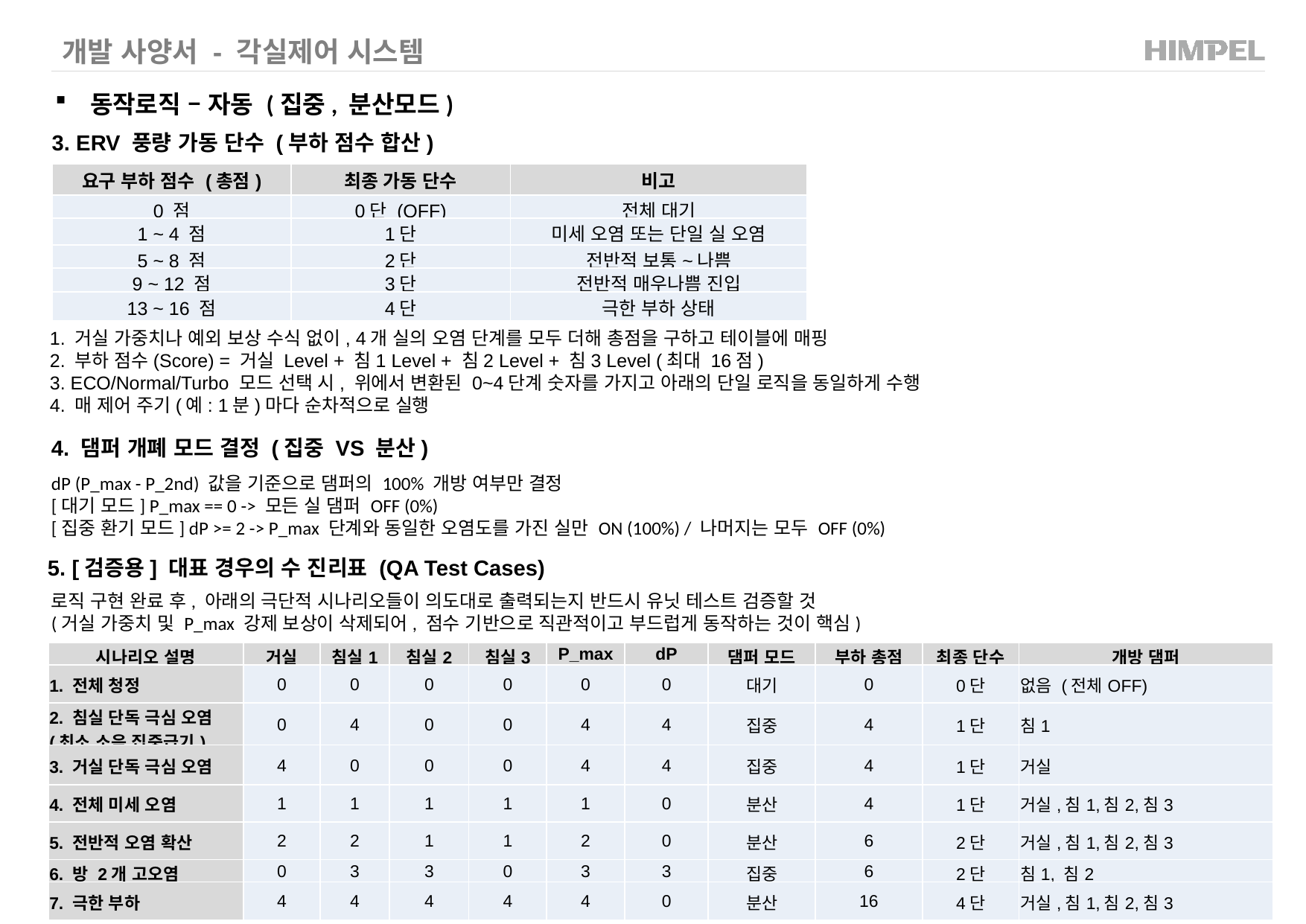

개발 사양서 - 각실제어 시스템
동작로직 – 자동 (집중, 분산모드)
3. ERV 풍량 가동 단수 (부하 점수 합산)
| 요구 부하 점수 (총점) | 최종 가동 단수 | 비고 |
| --- | --- | --- |
| 0 점 | 0단 (OFF) | 전체 대기 |
| 1 ~ 4 점 | 1단 | 미세 오염 또는 단일 실 오염 |
| 5 ~ 8 점 | 2단 | 전반적 보통~나쁨 |
| 9 ~ 12 점 | 3단 | 전반적 매우나쁨 진입 |
| 13 ~ 16 점 | 4단 | 극한 부하 상태 |
1. 거실 가중치나 예외 보상 수식 없이, 4개 실의 오염 단계를 모두 더해 총점을 구하고 테이블에 매핑
2. 부하 점수(Score) = 거실 Level + 침1 Level + 침2 Level + 침3 Level (최대 16점)
3. ECO/Normal/Turbo 모드 선택 시, 위에서 변환된 0~4단계 숫자를 가지고 아래의 단일 로직을 동일하게 수행
4. 매 제어 주기(예: 1분)마다 순차적으로 실행
4. 댐퍼 개폐 모드 결정 (집중 VS 분산)
dP (P_max - P_2nd) 값을 기준으로 댐퍼의 100% 개방 여부만 결정
[대기 모드] P_max == 0 -> 모든 실 댐퍼 OFF (0%)
[집중 환기 모드] dP >= 2 -> P_max 단계와 동일한 오염도를 가진 실만 ON (100%) / 나머지는 모두 OFF (0%)
5. [검증용] 대표 경우의 수 진리표 (QA Test Cases)
로직 구현 완료 후, 아래의 극단적 시나리오들이 의도대로 출력되는지 반드시 유닛 테스트 검증할 것
(거실 가중치 및 P_max 강제 보상이 삭제되어, 점수 기반으로 직관적이고 부드럽게 동작하는 것이 핵심)
| 시나리오 설명 | 거실 | 침실1 | 침실2 | 침실3 | P\_max | dP | 댐퍼 모드 | 부하 총점 | 최종 단수 | 개방 댐퍼 |
| --- | --- | --- | --- | --- | --- | --- | --- | --- | --- | --- |
| 1. 전체 청정 | 0 | 0 | 0 | 0 | 0 | 0 | 대기 | 0 | 0단 | 없음 (전체OFF) |
| 2. 침실 단독 극심 오염 (최소 소음 집중급기) | 0 | 4 | 0 | 0 | 4 | 4 | 집중 | 4 | 1단 | 침1 |
| 3. 거실 단독 극심 오염 | 4 | 0 | 0 | 0 | 4 | 4 | 집중 | 4 | 1단 | 거실 |
| 4. 전체 미세 오염 | 1 | 1 | 1 | 1 | 1 | 0 | 분산 | 4 | 1단 | 거실,침1,침2,침3 |
| 5. 전반적 오염 확산 | 2 | 2 | 1 | 1 | 2 | 0 | 분산 | 6 | 2단 | 거실,침1,침2,침3 |
| 6. 방 2개 고오염 | 0 | 3 | 3 | 0 | 3 | 3 | 집중 | 6 | 2단 | 침1, 침2 |
| 7. 극한 부하 | 4 | 4 | 4 | 4 | 4 | 0 | 분산 | 16 | 4단 | 거실,침1,침2,침3 |